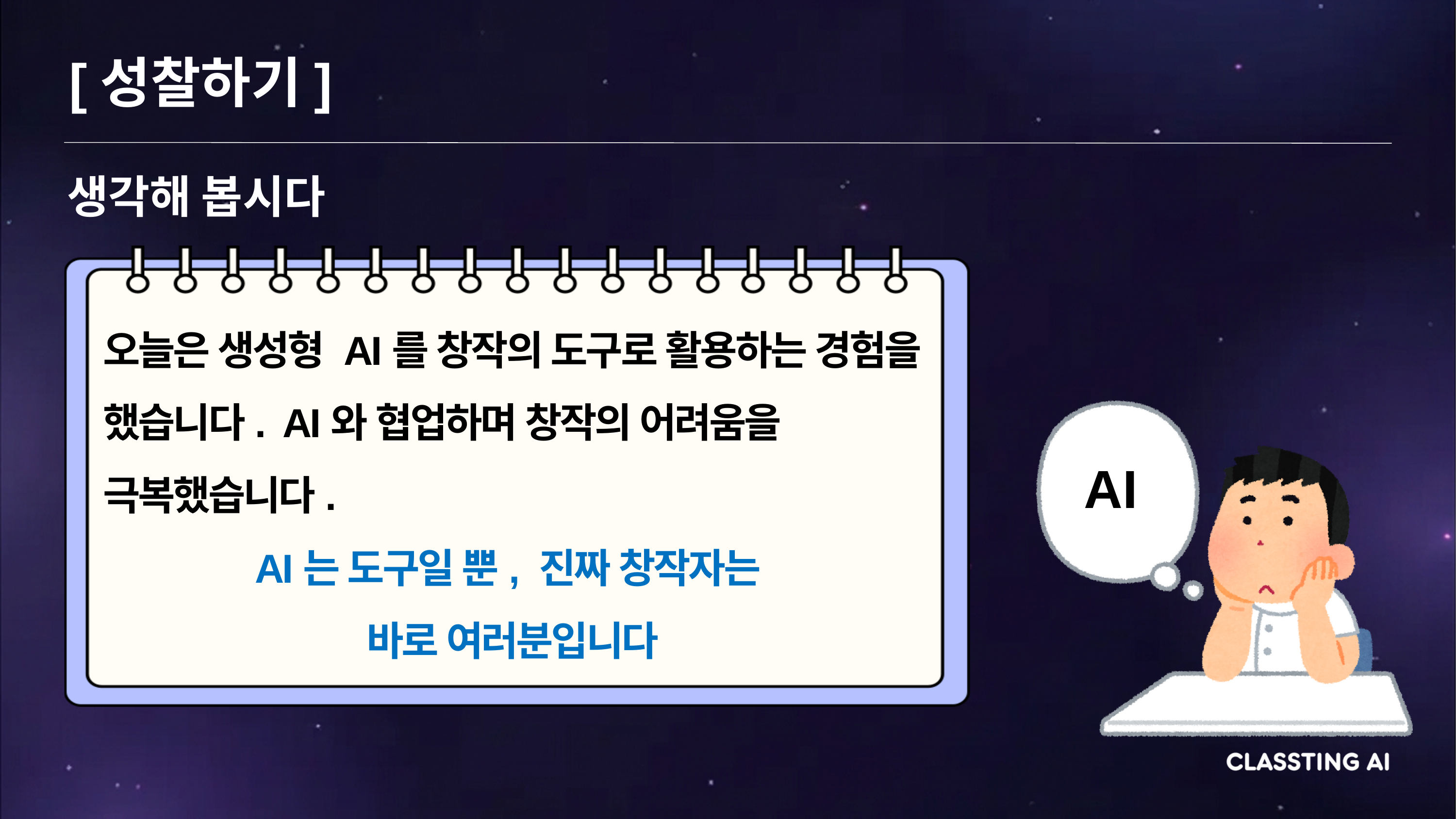

[성찰하기]

생각해 봅시다

오늘은 생성형 AI를 창작의 도구로 활용하는 경험을 했습니다.  AI와 협업하며 창작의 어려움을 극복했습니다.
AI는 도구일 뿐, 진짜 창작자는
바로 여러분입니다

AI